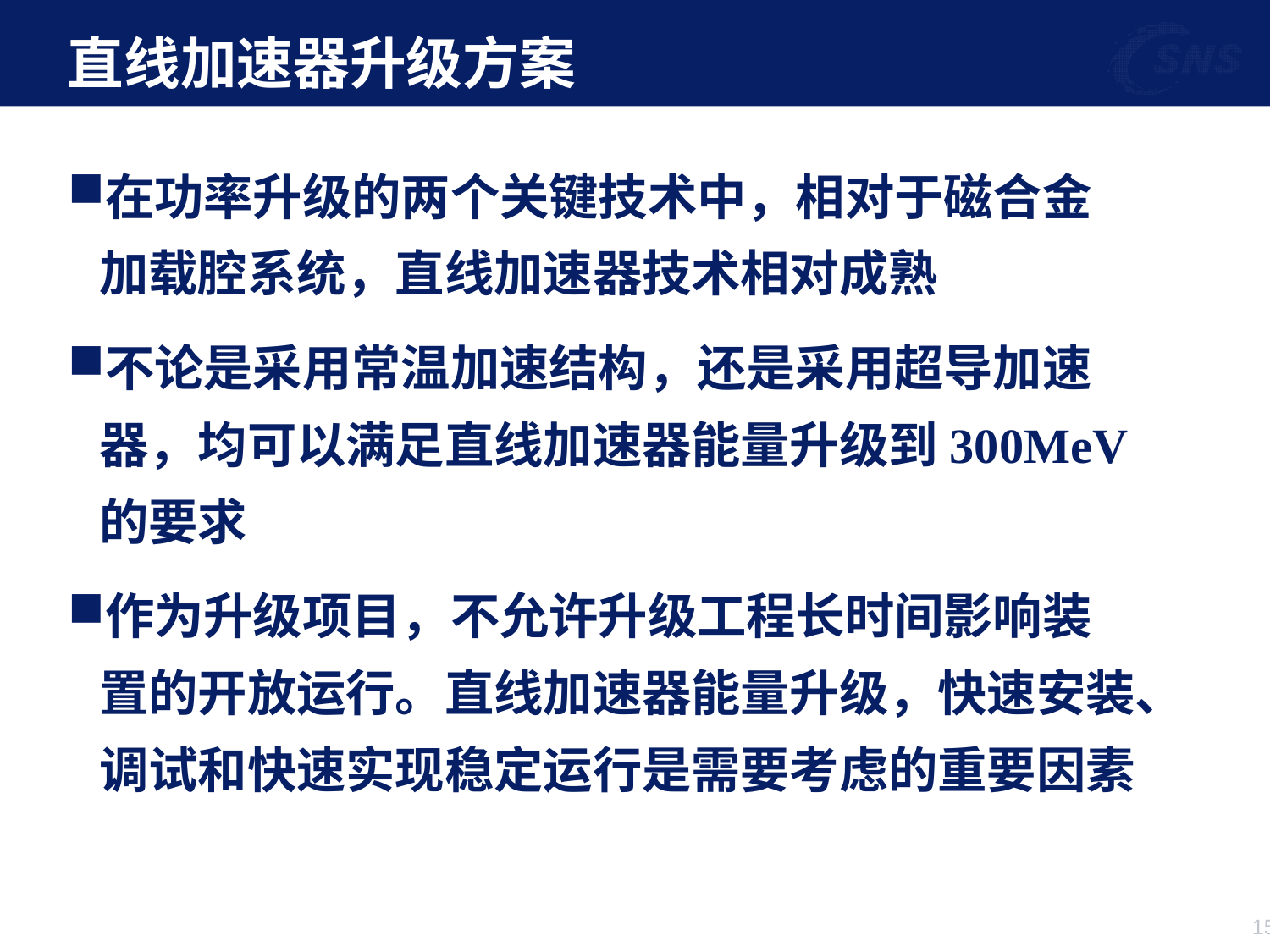

# 直线加速器升级方案
在功率升级的两个关键技术中，相对于磁合金加载腔系统，直线加速器技术相对成熟
不论是采用常温加速结构，还是采用超导加速器，均可以满足直线加速器能量升级到300MeV的要求
作为升级项目，不允许升级工程长时间影响装置的开放运行。直线加速器能量升级，快速安装、调试和快速实现稳定运行是需要考虑的重要因素